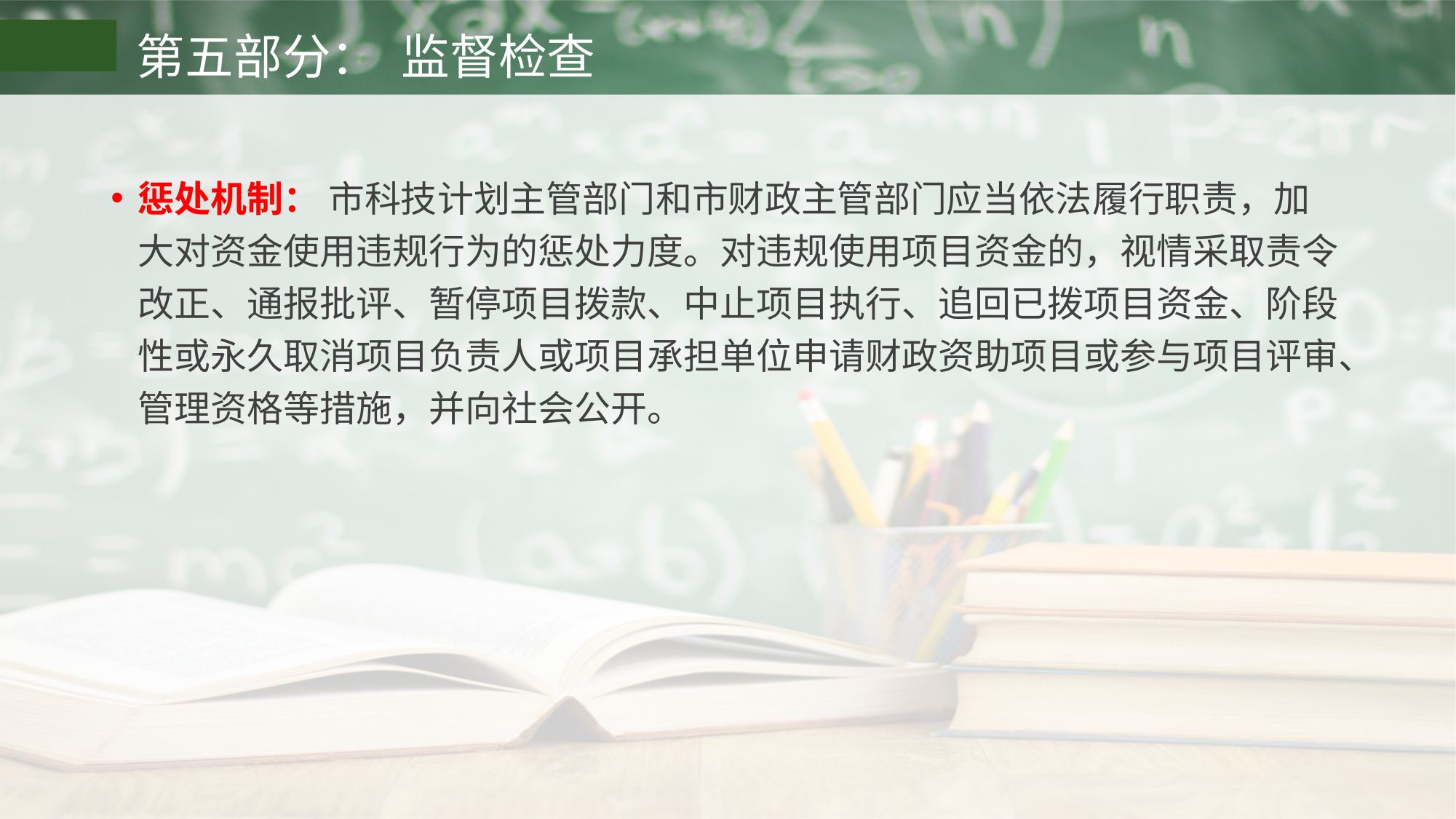

# 第五部分：  监督检查
惩处机制： 市科技计划主管部门和市财政主管部门应当依法履行职责，加大对资金使用违规行为的惩处力度。对违规使用项目资金的，视情采取责令改正、通报批评、暂停项目拨款、中止项目执行、追回已拨项目资金、阶段性或永久取消项目负责人或项目承担单位申请财政资助项目或参与项目评审、管理资格等措施，并向社会公开。